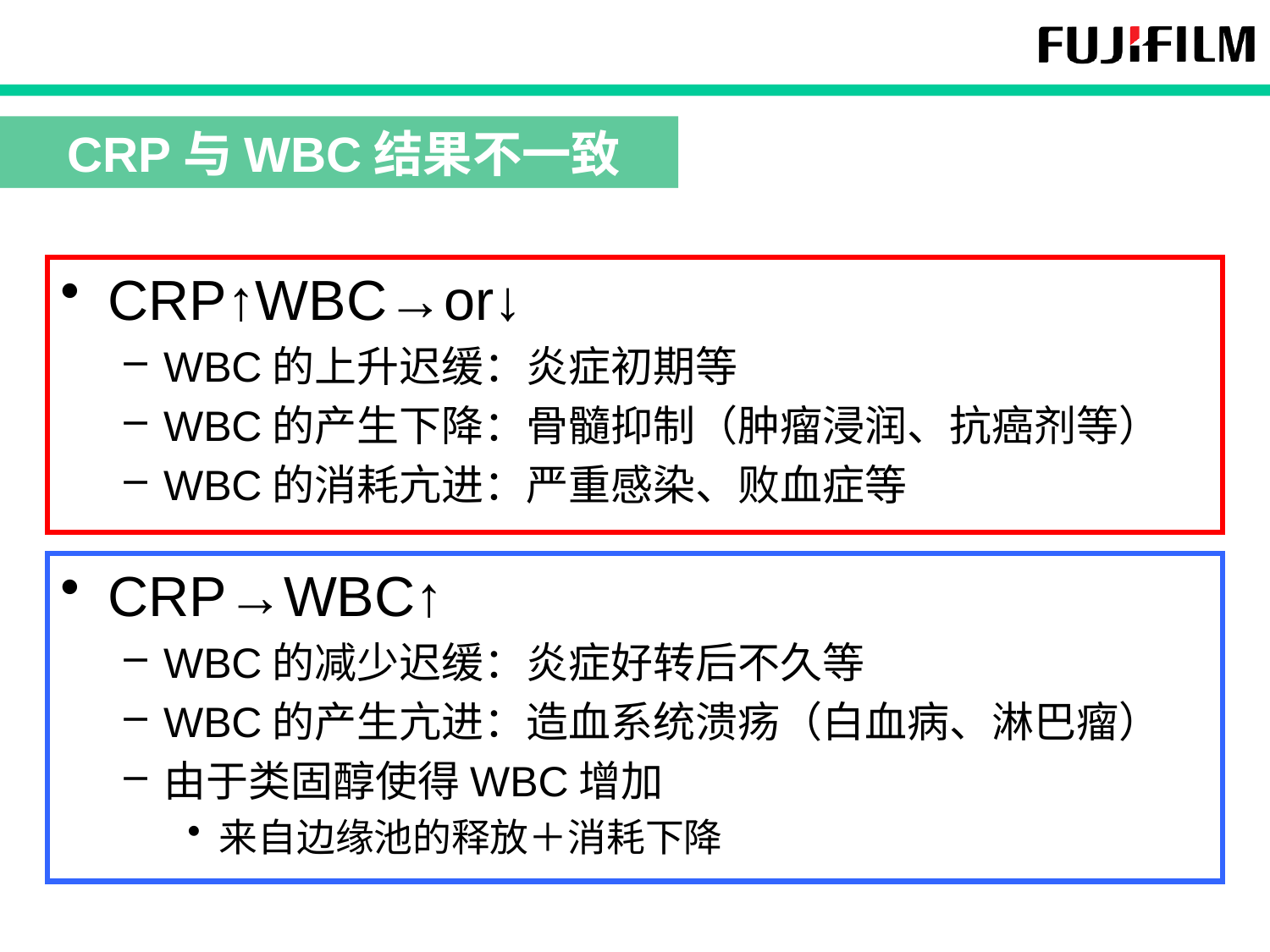

CRP与WBC结果不一致
CRP↑WBC→or↓
WBC的上升迟缓：炎症初期等
WBC的产生下降：骨髓抑制（肿瘤浸润、抗癌剂等）
WBC的消耗亢进：严重感染、败血症等

CRP→WBC↑
WBC的减少迟缓：炎症好转后不久等
WBC的产生亢进：造血系统溃疡（白血病、淋巴瘤）
由于类固醇使得WBC增加
来自边缘池的释放＋消耗下降